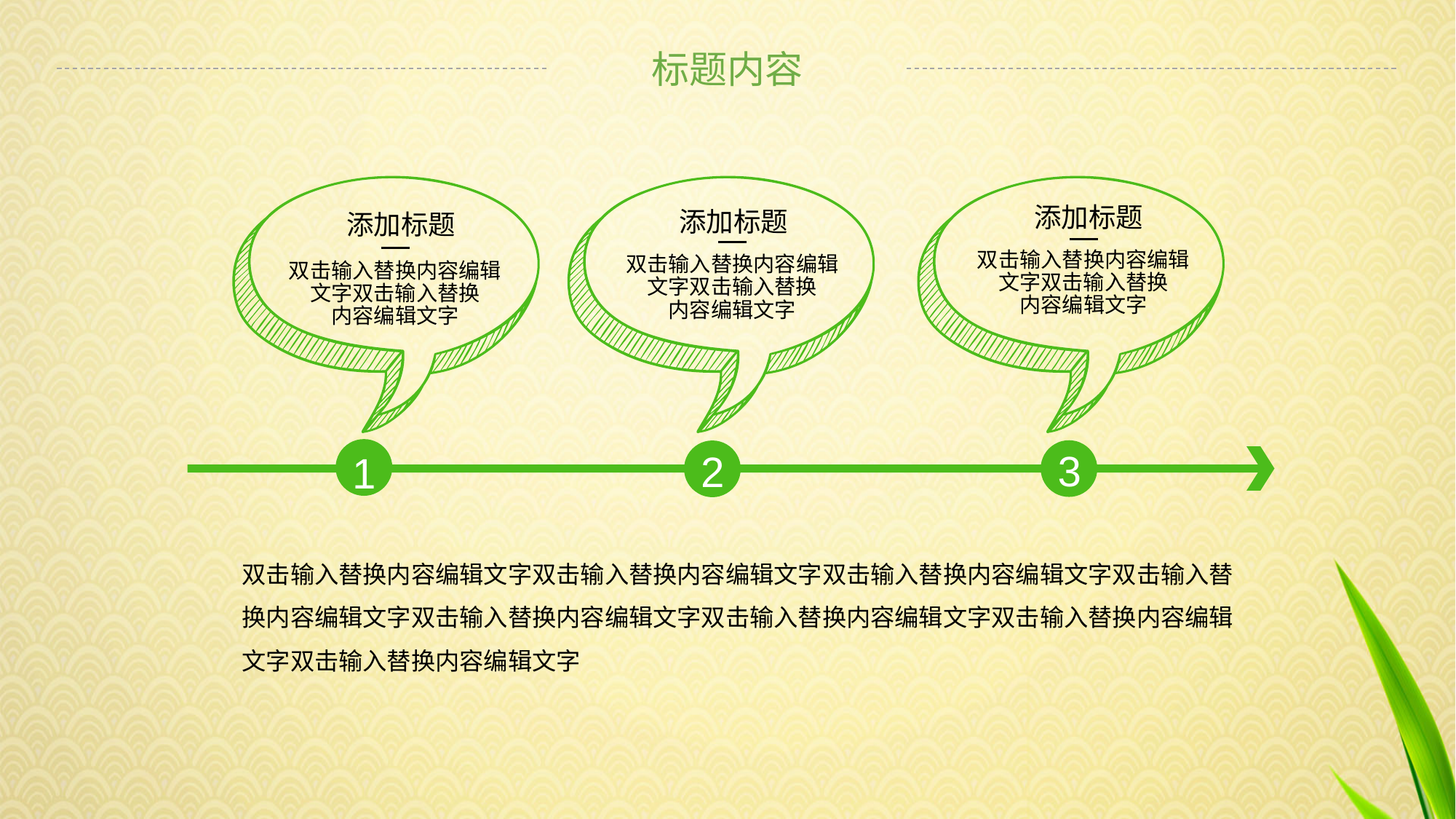

标题内容

双击输入替换内容编辑
文字双击输入替换
内容编辑文字
添加标题

双击输入替换内容编辑
文字双击输入替换
内容编辑文字
添加标题

双击输入替换内容编辑
文字双击输入替换
内容编辑文字
添加标题
3

2

1

双击输入替换内容编辑文字双击输入替换内容编辑文字双击输入替换内容编辑文字双击输入替换内容编辑文字双击输入替换内容编辑文字双击输入替换内容编辑文字双击输入替换内容编辑文字双击输入替换内容编辑文字